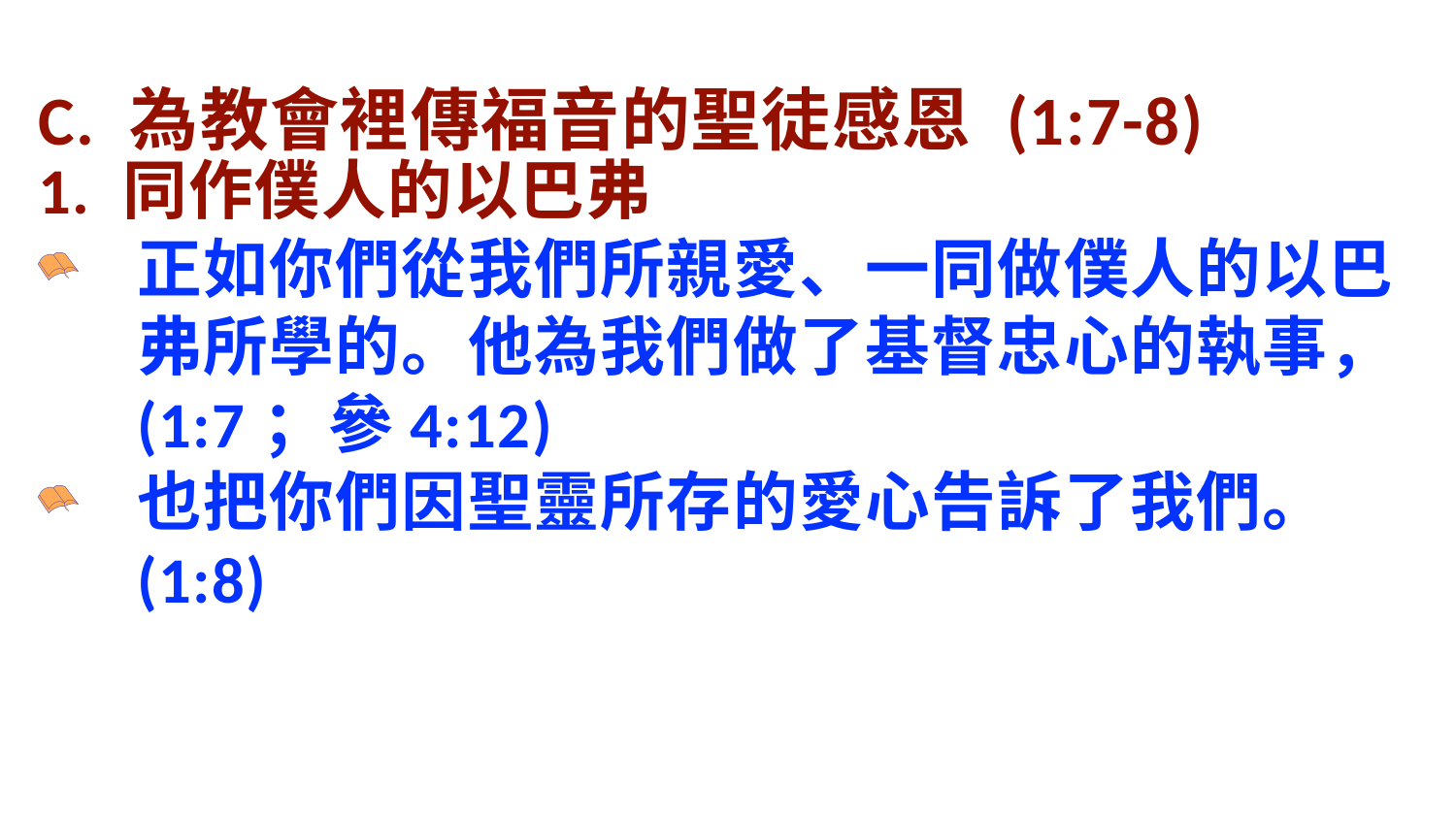

C. 為教會裡傳福音的聖徒感恩 (1:7-8)
1. 同作僕人的以巴弗
正如你們從我們所親愛、一同做僕人的以巴弗所學的。他為我們做了基督忠心的執事，(1:7；參4:12)
也把你們因聖靈所存的愛心告訴了我們。(1:8)